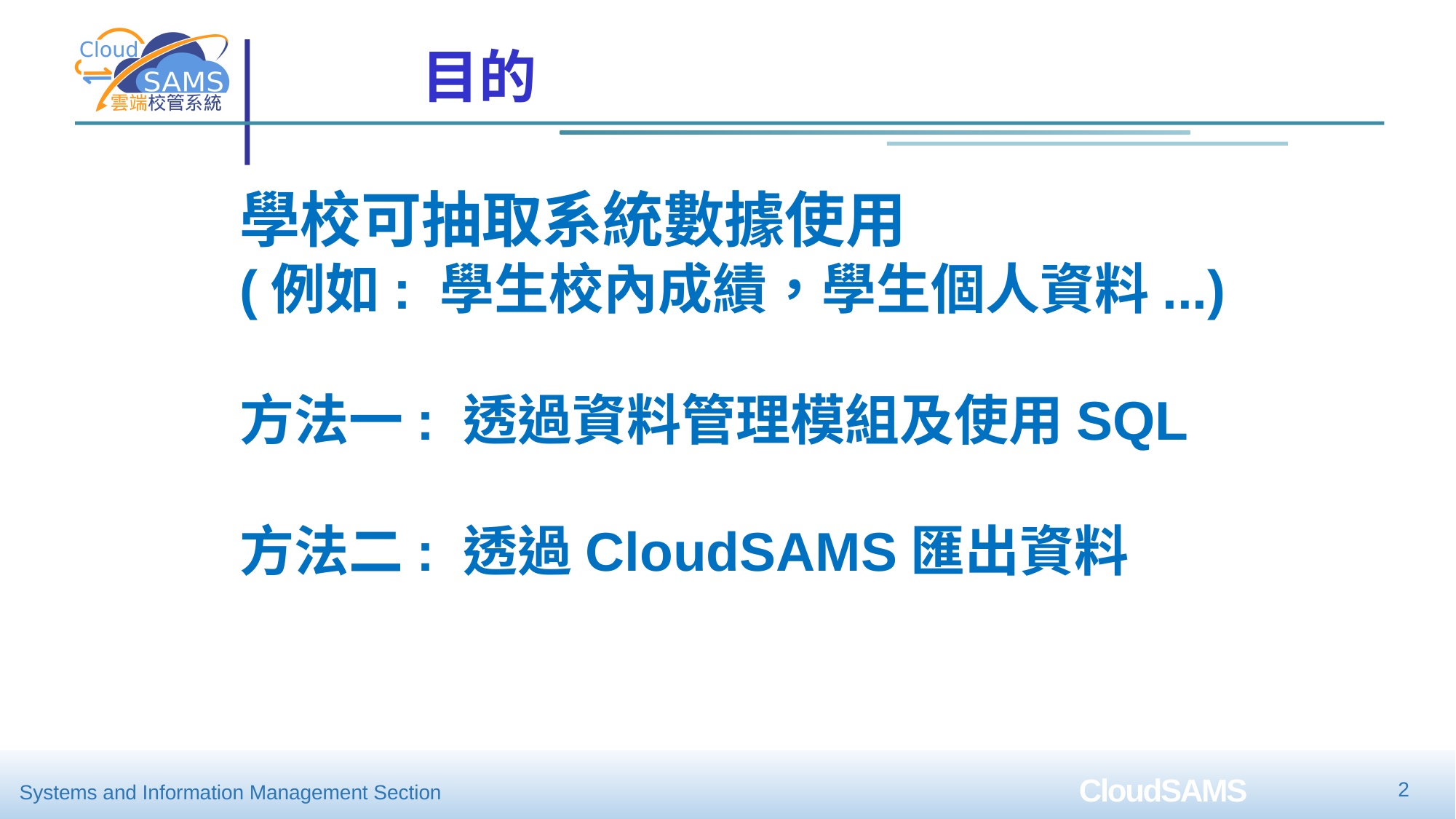

2
目的
學校可抽取系統數據使用
(例如: 學生校內成績，學生個人資料...)
方法一: 透過資料管理模組及使用SQL
方法二: 透過CloudSAMS匯出資料